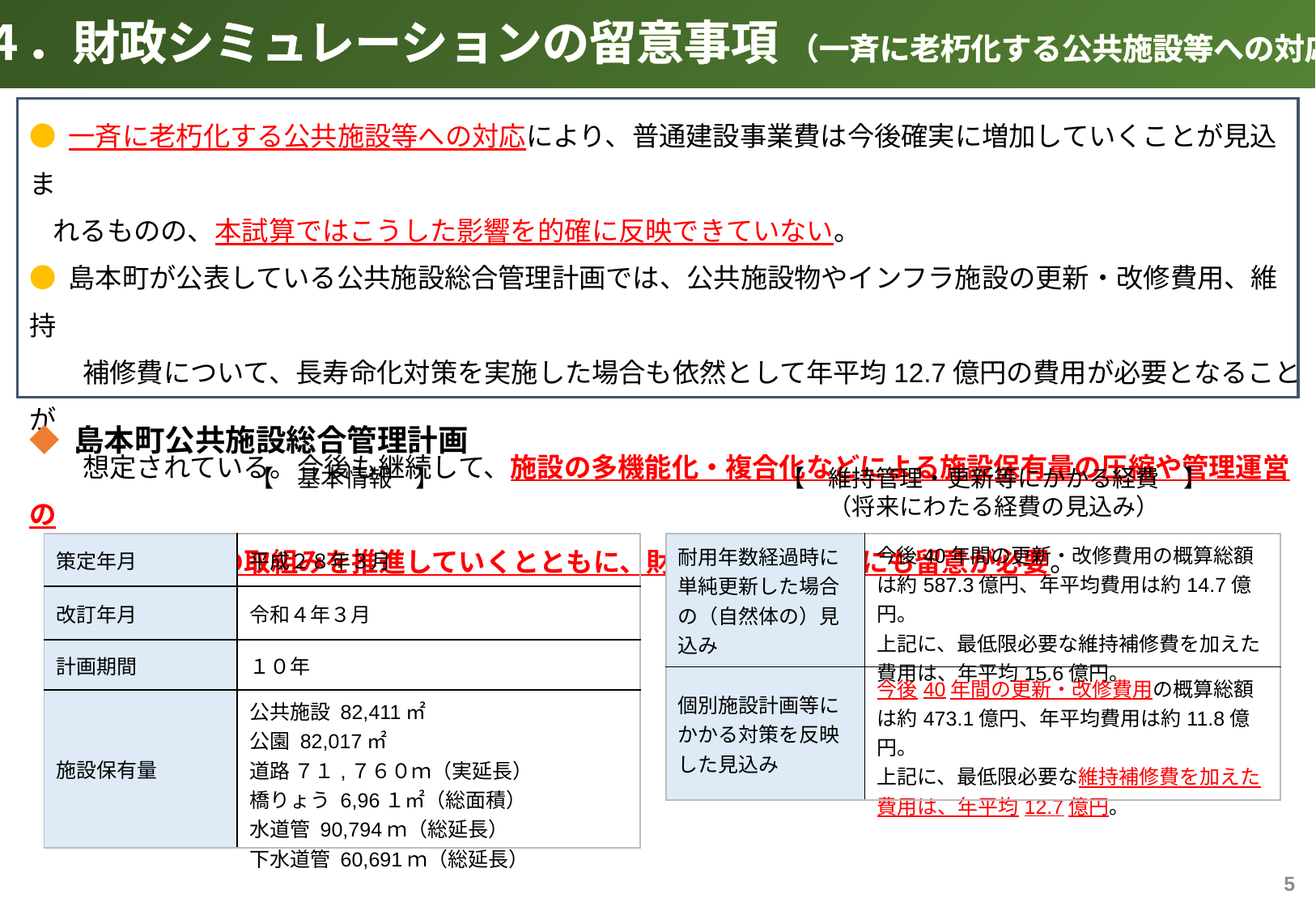

４．財政シミュレーションの留意事項 （一斉に老朽化する公共施設等への対応）
● 一斉に老朽化する公共施設等への対応により、普通建設事業費は今後確実に増加していくことが見込ま
    れるものの、本試算ではこうした影響を的確に反映できていない。
● 島本町が公表している公共施設総合管理計画では、公共施設物やインフラ施設の更新・改修費用、維持
　　補修費について、長寿命化対策を実施した場合も依然として年平均12.7億円の費用が必要となることが
　　想定されている。今後も継続して、施設の多機能化・複合化などによる施設保有量の圧縮や管理運営の
　　効率化などの取組みを推進していくとともに、財政収支への影響にも留意が必要。

◆ 島本町公共施設総合管理計画
【　基本情報　】
【　維持管理・更新等にかかる経費　】
（将来にわたる経費の見込み）
| 策定年月 | 平成２８年３月 |
| --- | --- |
| 改訂年月 | 令和４年３月 |
| 計画期間 | １０年 |
| 施設保有量 | 公共施設 82,411㎡ 公園 82,017㎡ 道路 ７１,７６０ｍ（実延長） 橋りょう 6,96１㎡（総面積） 水道管 90,794ｍ（総延長） 下水道管 60,691ｍ（総延長） |
| 耐用年数経過時に単純更新した場合の（自然体の）見込み | 今後40年間の更新・改修費用の概算総額は約587.3億円、年平均費用は約14.7億円。 上記に、最低限必要な維持補修費を加えた費用は、年平均15.6億円。 |
| --- | --- |
| 個別施設計画等にかかる対策を反映した見込み | 今後40年間の更新・改修費用の概算総額は約473.1億円、年平均費用は約11.8億円。 上記に、最低限必要な維持補修費を加えた費用は、年平均12.7億円。 |
5